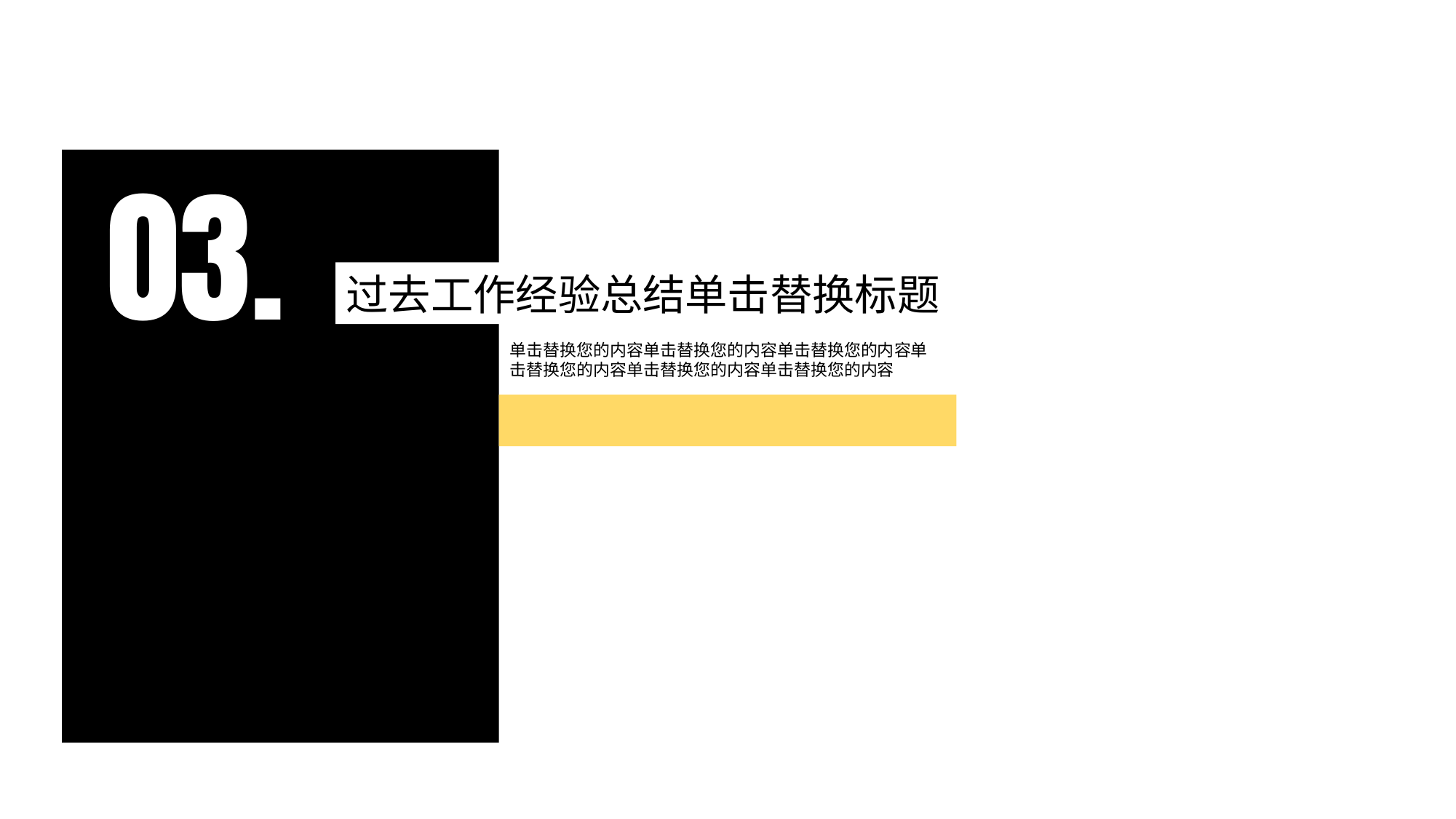

03.
过去工作经验总结单击替换标题
单击替换您的内容单击替换您的内容单击替换您的内容单击替换您的内容单击替换您的内容单击替换您的内容